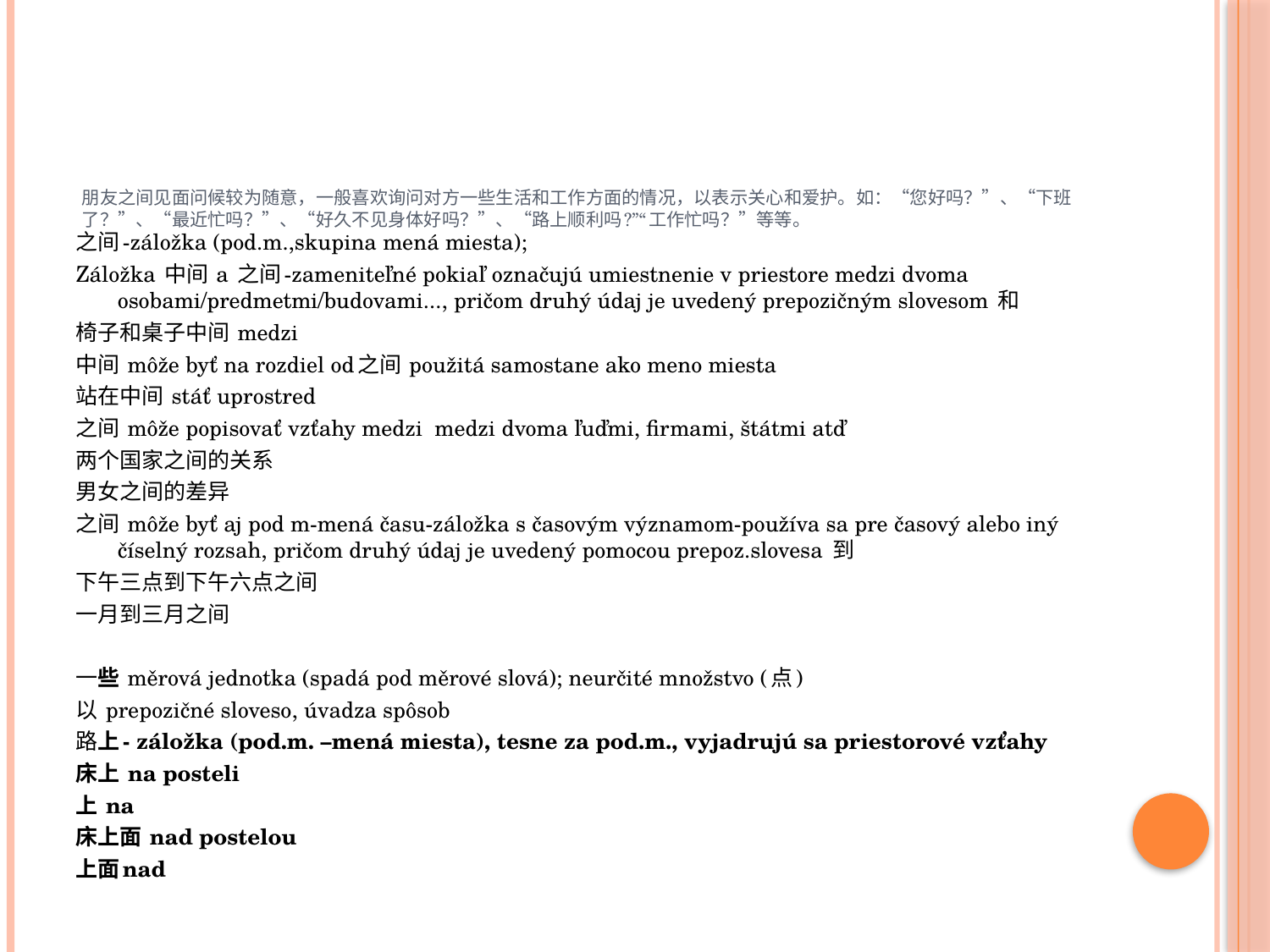

# 朋友之间见面问候较为随意，一般喜欢询问对方一些生活和工作方面的情况，以表示关心和爱护。如：“您好吗？”、“下班了？”、“最近忙吗？”、“好久不见身体好吗？”、“路上顺利吗?”“工作忙吗？”等等。
之间-záložka (pod.m.,skupina mená miesta);
Záložka 中间 a 之间-zameniteľné pokiaľ označujú umiestnenie v priestore medzi dvoma osobami/predmetmi/budovami..., pričom druhý údaj je uvedený prepozičným slovesom 和
椅子和桌子中间 medzi
中间 môže byť na rozdiel od之间 použitá samostane ako meno miesta
站在中间 stáť uprostred
之间 môže popisovať vzťahy medzi  medzi dvoma ľuďmi, firmami, štátmi atď
两个国家之间的关系
男女之间的差异
之间 môže byť aj pod m-mená času-záložka s časovým významom-používa sa pre časový alebo iný číselný rozsah, pričom druhý údaj je uvedený pomocou prepoz.slovesa 到
下午三点到下午六点之间
一月到三月之间

一些 měrová jednotka (spadá pod měrové slová); neurčité množstvo (点)
以 prepozičné sloveso, úvadza spôsob
路上- záložka (pod.m. –mená miesta), tesne za pod.m., vyjadrujú sa priestorové vzťahy
床上 na posteli
上 na
床上面 nad postelou
上面nad